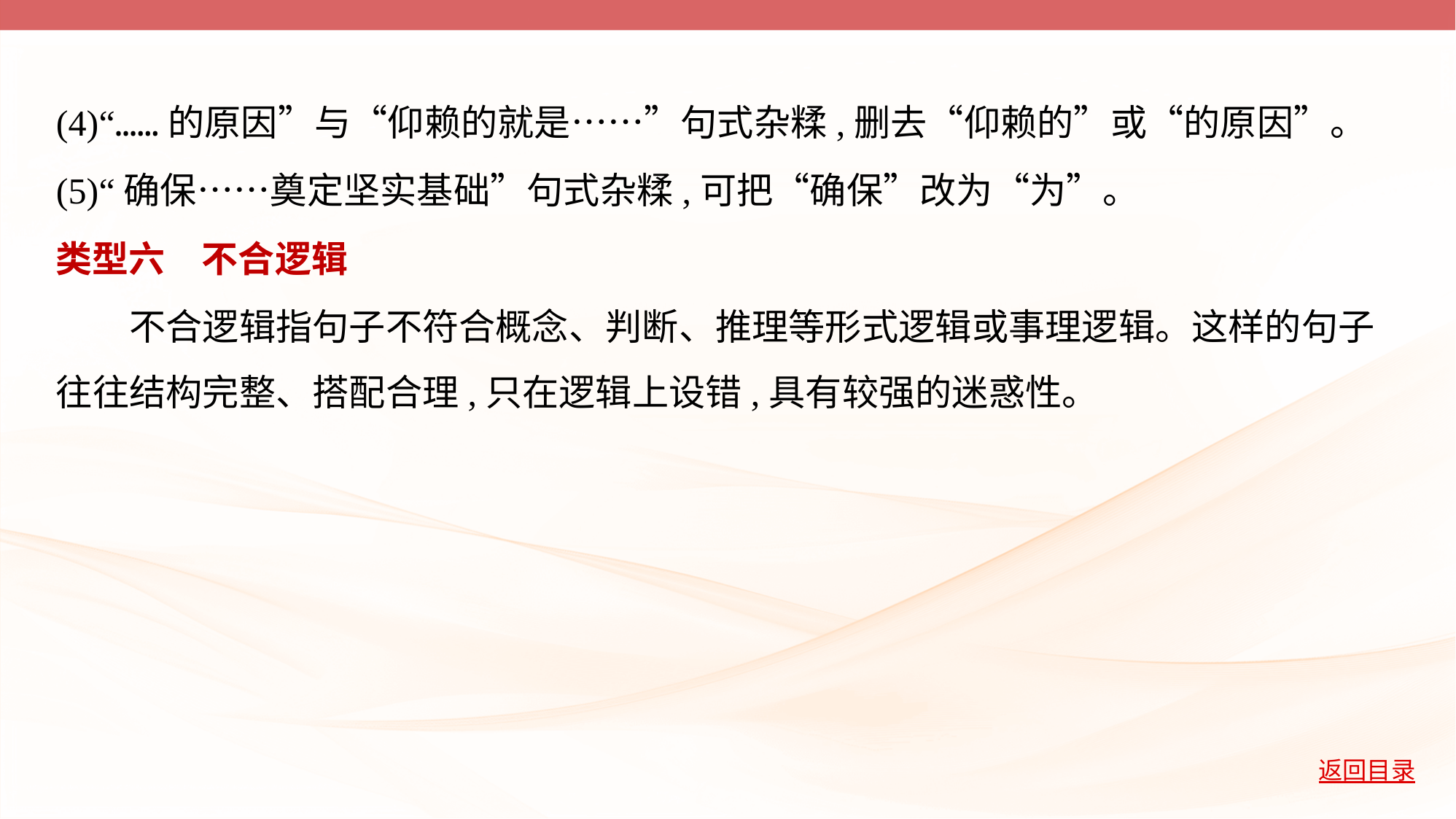

(4)“……的原因”与“仰赖的就是……”句式杂糅,删去“仰赖的”或“的原因”。
(5)“确保……奠定坚实基础”句式杂糅,可把“确保”改为“为”。
类型六　不合逻辑
　　不合逻辑指句子不符合概念、判断、推理等形式逻辑或事理逻辑。这样的句子
往往结构完整、搭配合理,只在逻辑上设错,具有较强的迷惑性。